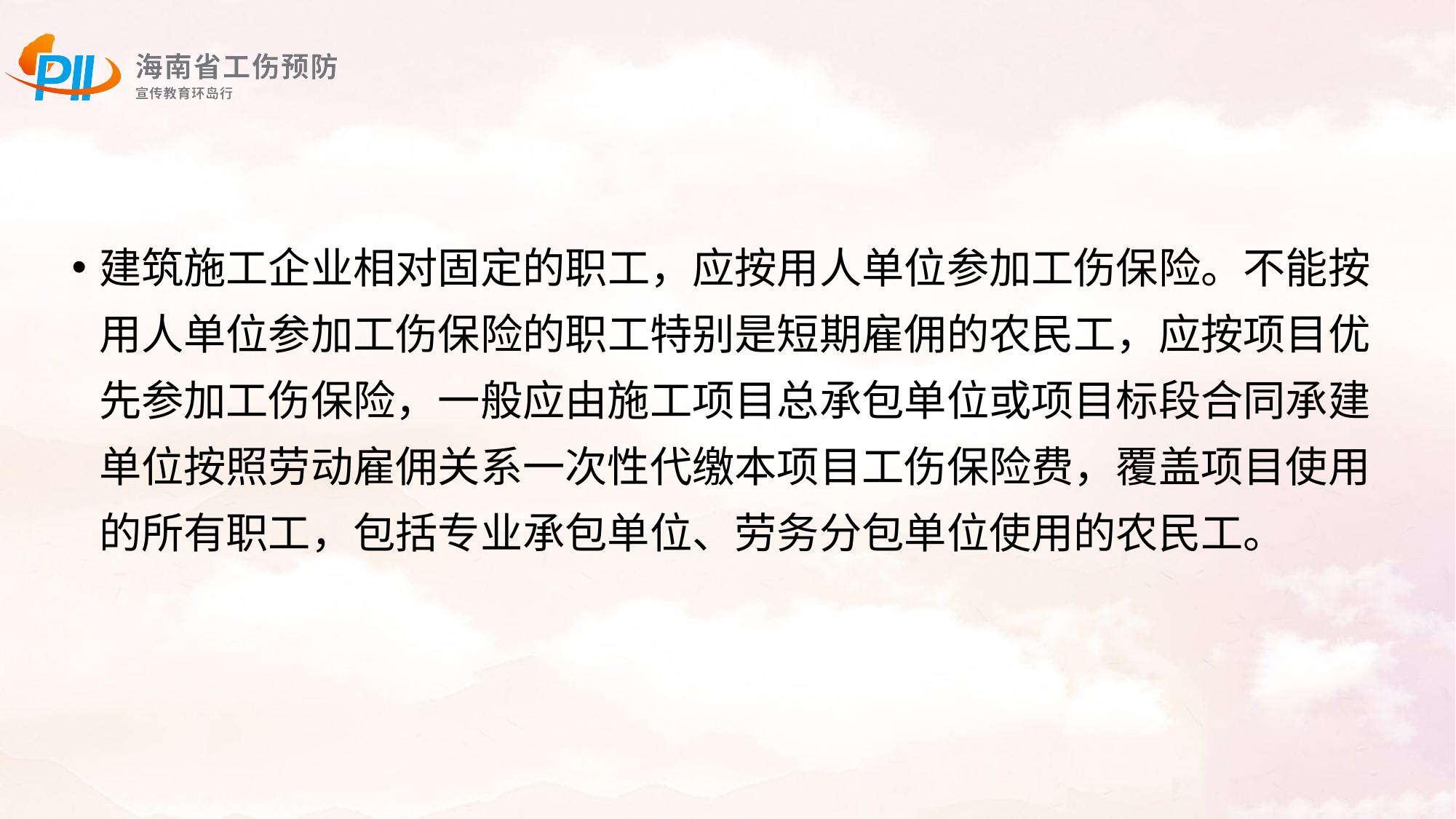

建筑施工企业相对固定的职工，应按用人单位参加工伤保险。不能按用人单位参加工伤保险的职工特别是短期雇佣的农民工，应按项目优先参加工伤保险，一般应由施工项目总承包单位或项目标段合同承建单位按照劳动雇佣关系一次性代缴本项目工伤保险费，覆盖项目使用的所有职工，包括专业承包单位、劳务分包单位使用的农民工。